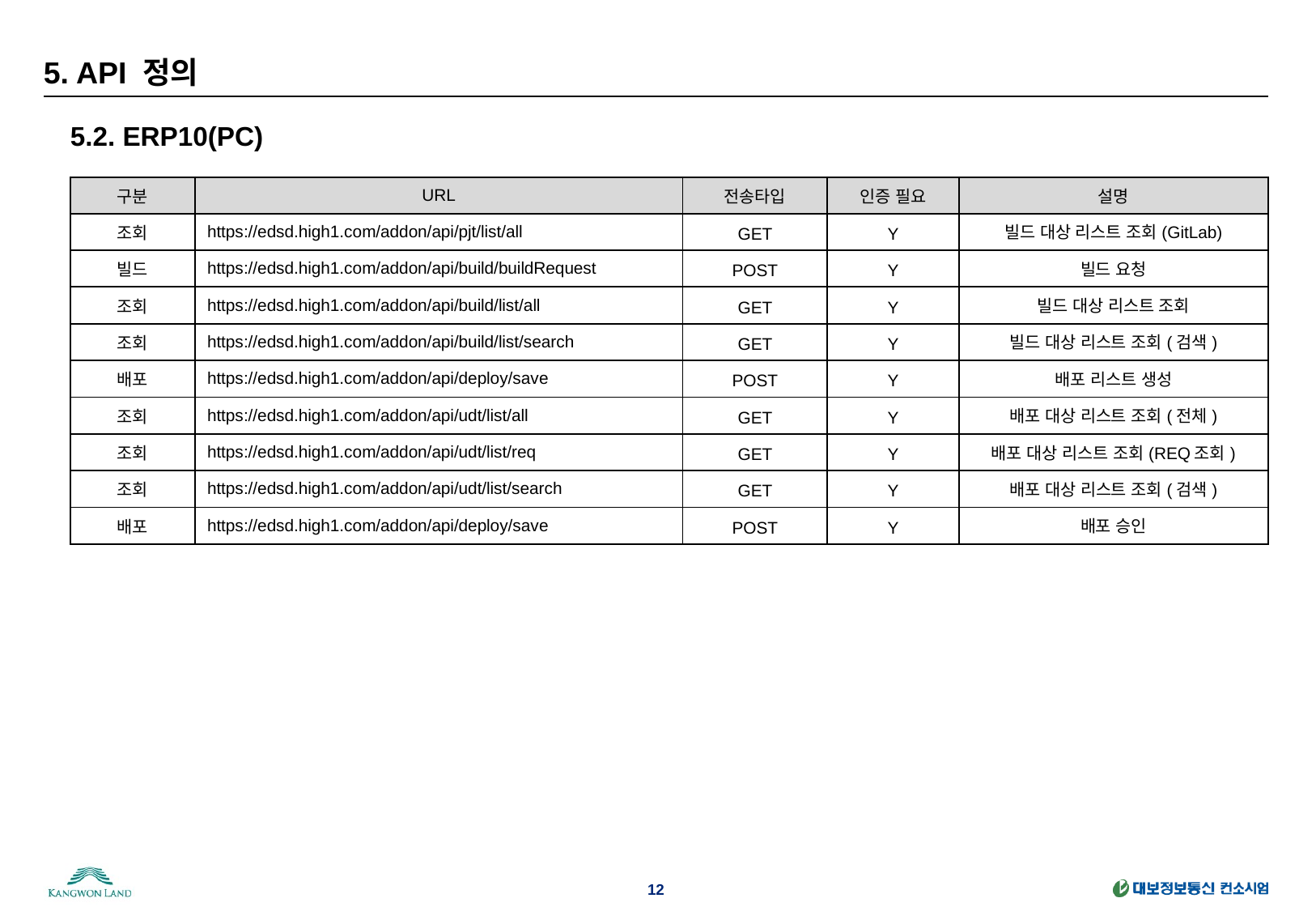

# 5. API 정의
5.2. ERP10(PC)
| 구분 | URL | 전송타입 | 인증 필요 | 설명 |
| --- | --- | --- | --- | --- |
| 조회 | https://edsd.high1.com/addon/api/pjt/list/all | GET | Y | 빌드 대상 리스트 조회(GitLab) |
| 빌드 | https://edsd.high1.com/addon/api/build/buildRequest | POST | Y | 빌드 요청 |
| 조회 | https://edsd.high1.com/addon/api/build/list/all | GET | Y | 빌드 대상 리스트 조회 |
| 조회 | https://edsd.high1.com/addon/api/build/list/search | GET | Y | 빌드 대상 리스트 조회(검색) |
| 배포 | https://edsd.high1.com/addon/api/deploy/save | POST | Y | 배포 리스트 생성 |
| 조회 | https://edsd.high1.com/addon/api/udt/list/all | GET | Y | 배포 대상 리스트 조회(전체) |
| 조회 | https://edsd.high1.com/addon/api/udt/list/req | GET | Y | 배포 대상 리스트 조회(REQ조회) |
| 조회 | https://edsd.high1.com/addon/api/udt/list/search | GET | Y | 배포 대상 리스트 조회(검색) |
| 배포 | https://edsd.high1.com/addon/api/deploy/save | POST | Y | 배포 승인 |
12